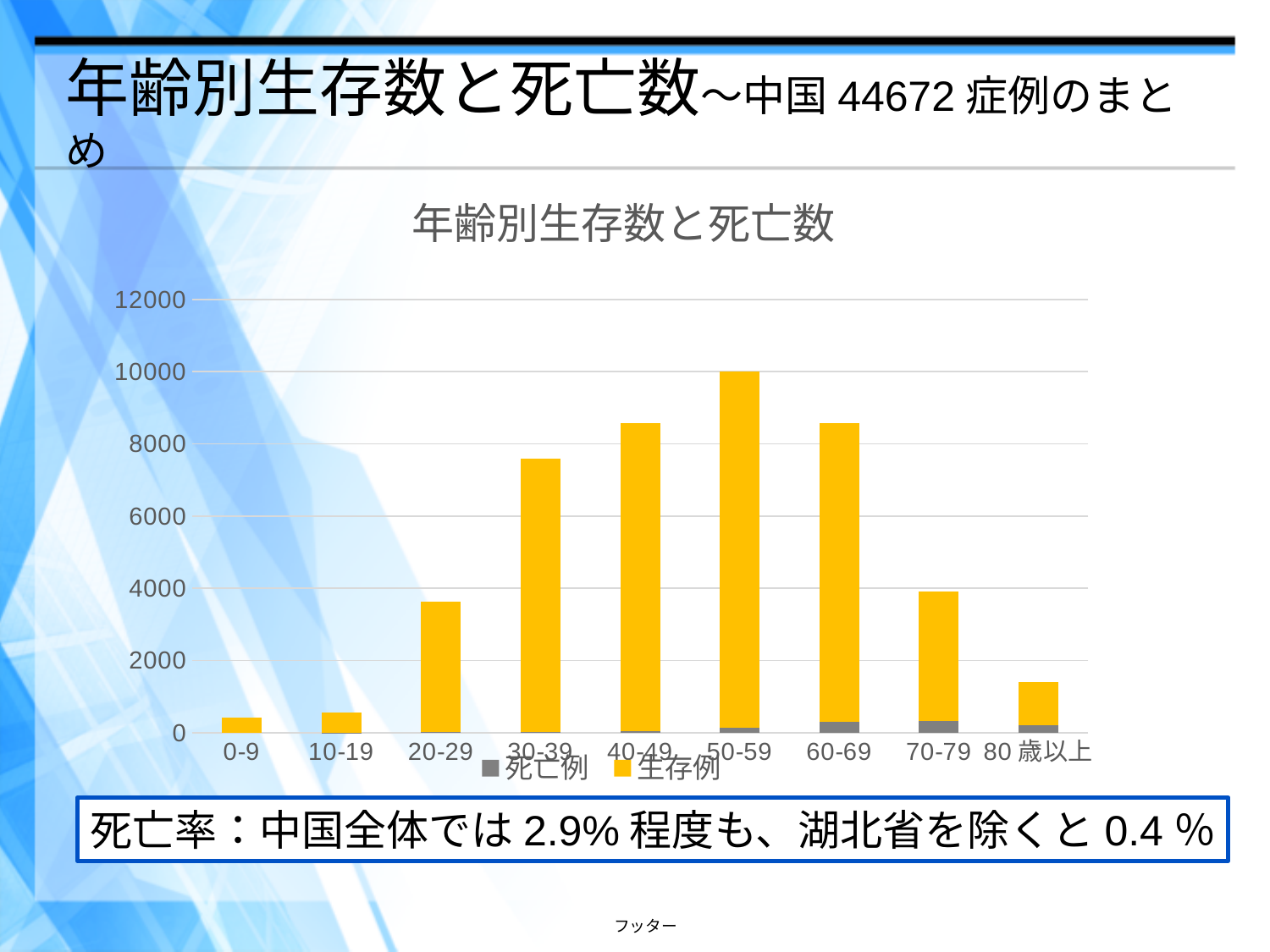

# 年齢別生存数と死亡数〜中国44672症例のまとめ

### Chart: 年齢別生存数と死亡数

| Category | 死亡例 | 生存例 |
|---|---|---|
| 0-9 | 0.0 | 416.0 |
| 10-19 | 1.0 | 548.0 |
| 20-29 | 7.0 | 3612.0 |
| 30-39 | 18.0 | 7582.0 |
| 40-49 | 38.0 | 8533.0 |
| 50-59 | 130.0 | 9878.0 |
| 60-69 | 309.0 | 8274.0 |
| 70-79 | 312.0 | 3606.0 |
| 80歳以上 | 208.0 | 1200.0 |
死亡率：中国全体では2.9%程度も、湖北省を除くと0.4％
フッター